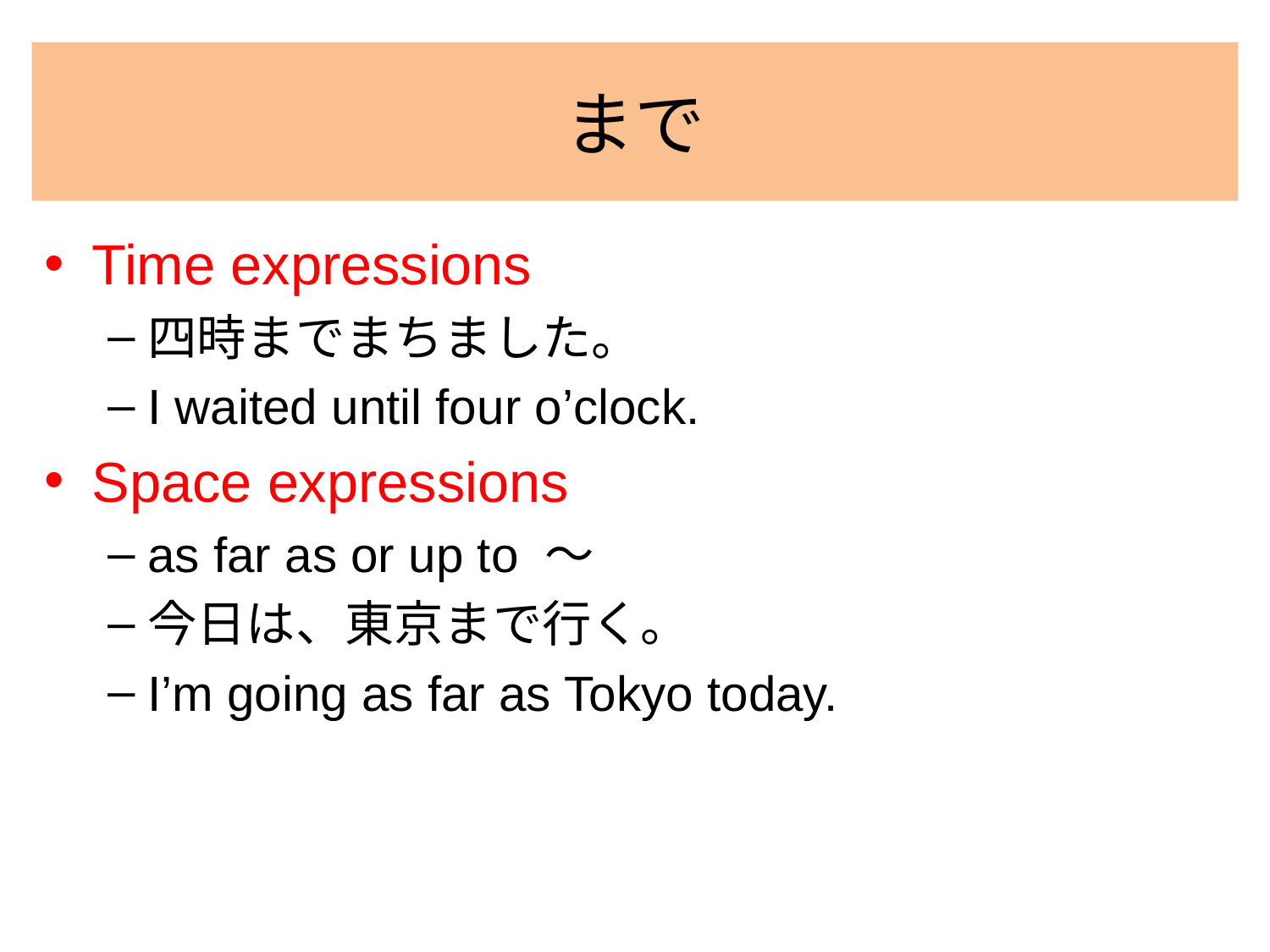

# まで
Time expressions
四時までまちました。
I waited until four o’clock.
Space expressions
as far as or up to ～
今日は、東京まで行く。
I’m going as far as Tokyo today.